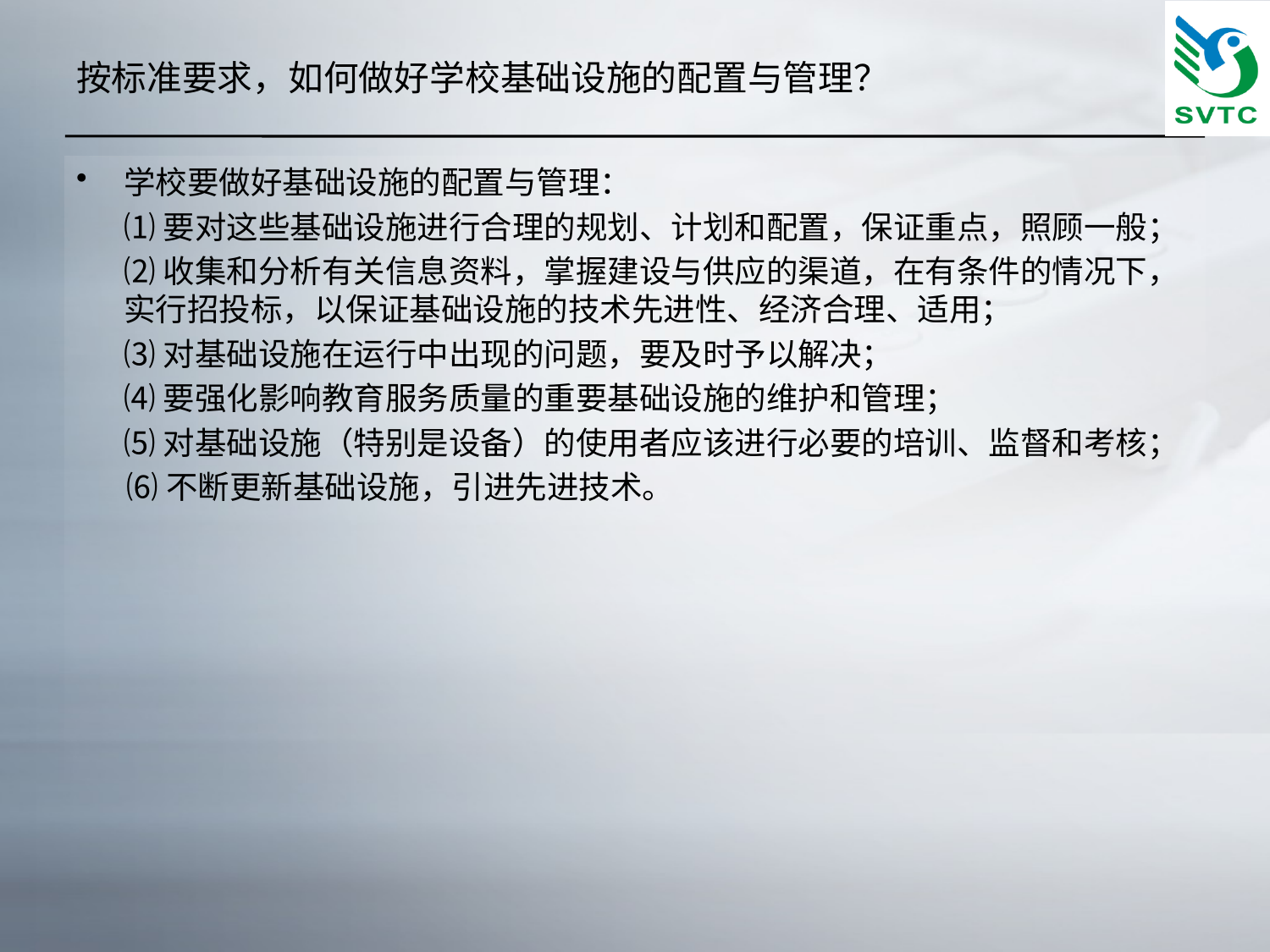

# 按标准要求，如何做好学校基础设施的配置与管理？
学校要做好基础设施的配置与管理：
	⑴要对这些基础设施进行合理的规划、计划和配置，保证重点，照顾一般；
	⑵收集和分析有关信息资料，掌握建设与供应的渠道，在有条件的情况下，实行招投标，以保证基础设施的技术先进性、经济合理、适用；
	⑶对基础设施在运行中出现的问题，要及时予以解决；
	⑷要强化影响教育服务质量的重要基础设施的维护和管理；
	⑸对基础设施（特别是设备）的使用者应该进行必要的培训、监督和考核；
       ⑹不断更新基础设施，引进先进技术。